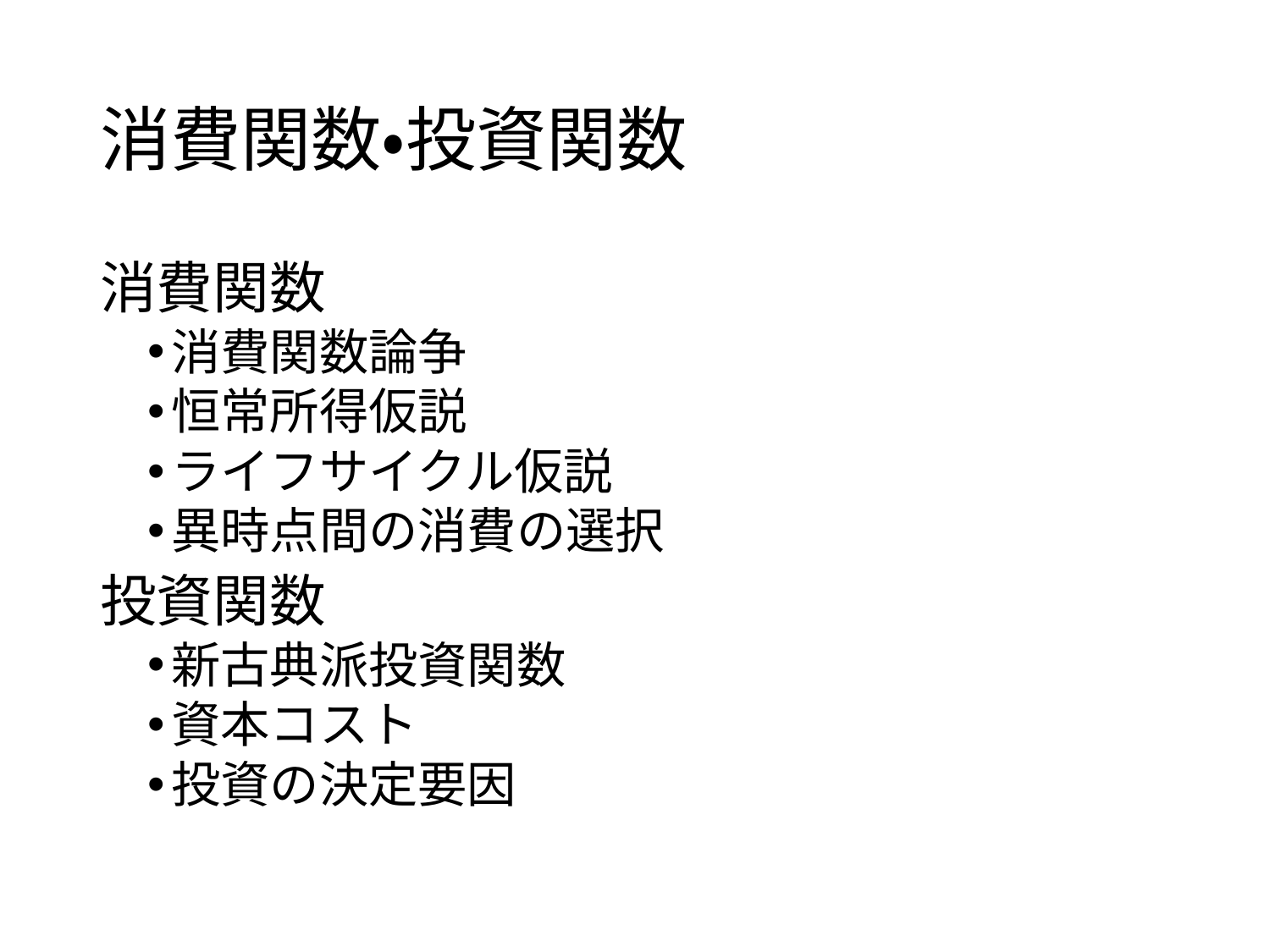

# 消費関数・投資関数
消費関数
消費関数論争
恒常所得仮説
ライフサイクル仮説
異時点間の消費の選択
投資関数
新古典派投資関数
資本コスト
投資の決定要因